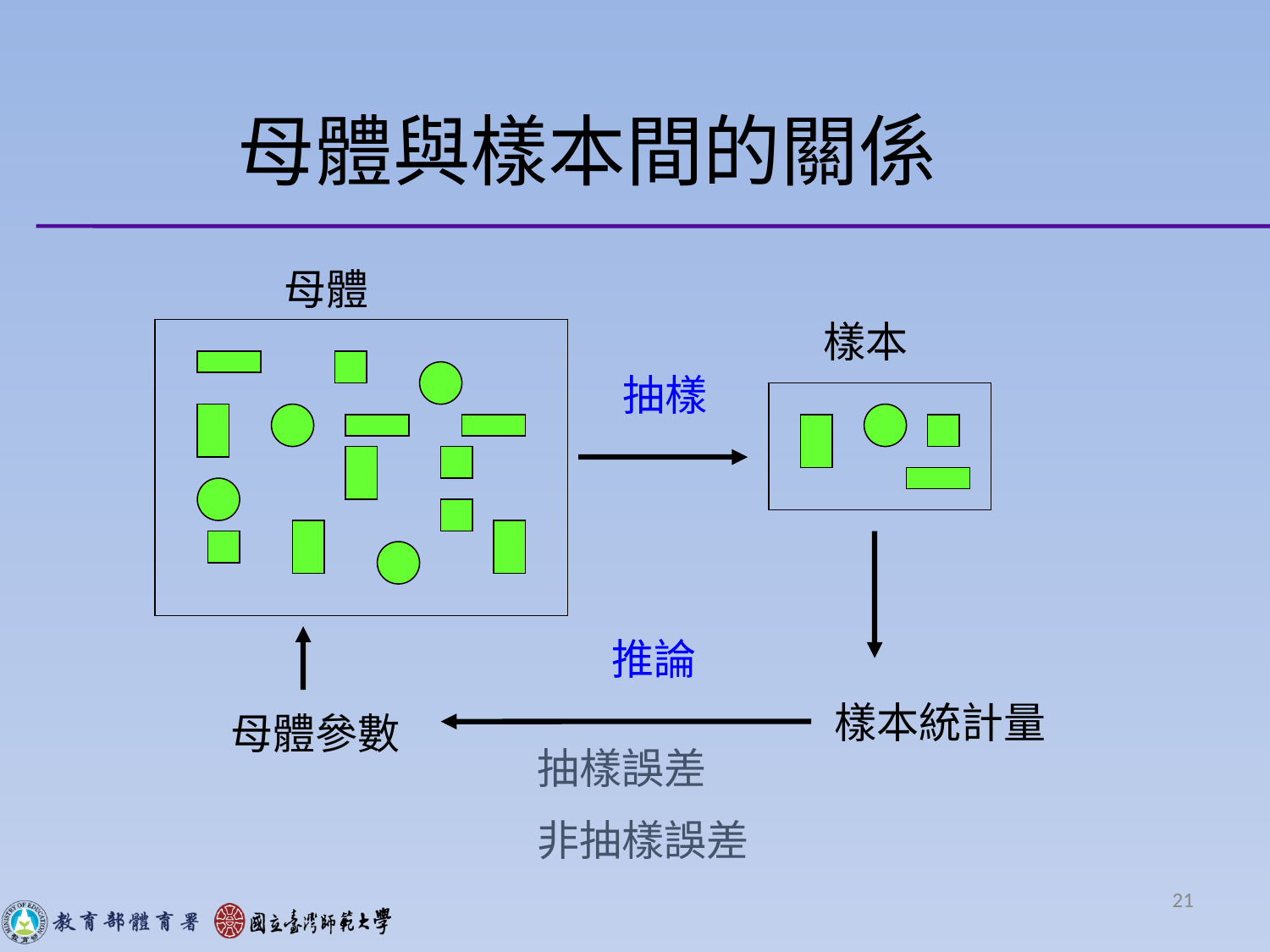

# 母體與樣本間的關係

母體
樣本

抽樣

推論
樣本統計量
母體參數

抽樣誤差
非抽樣誤差
21